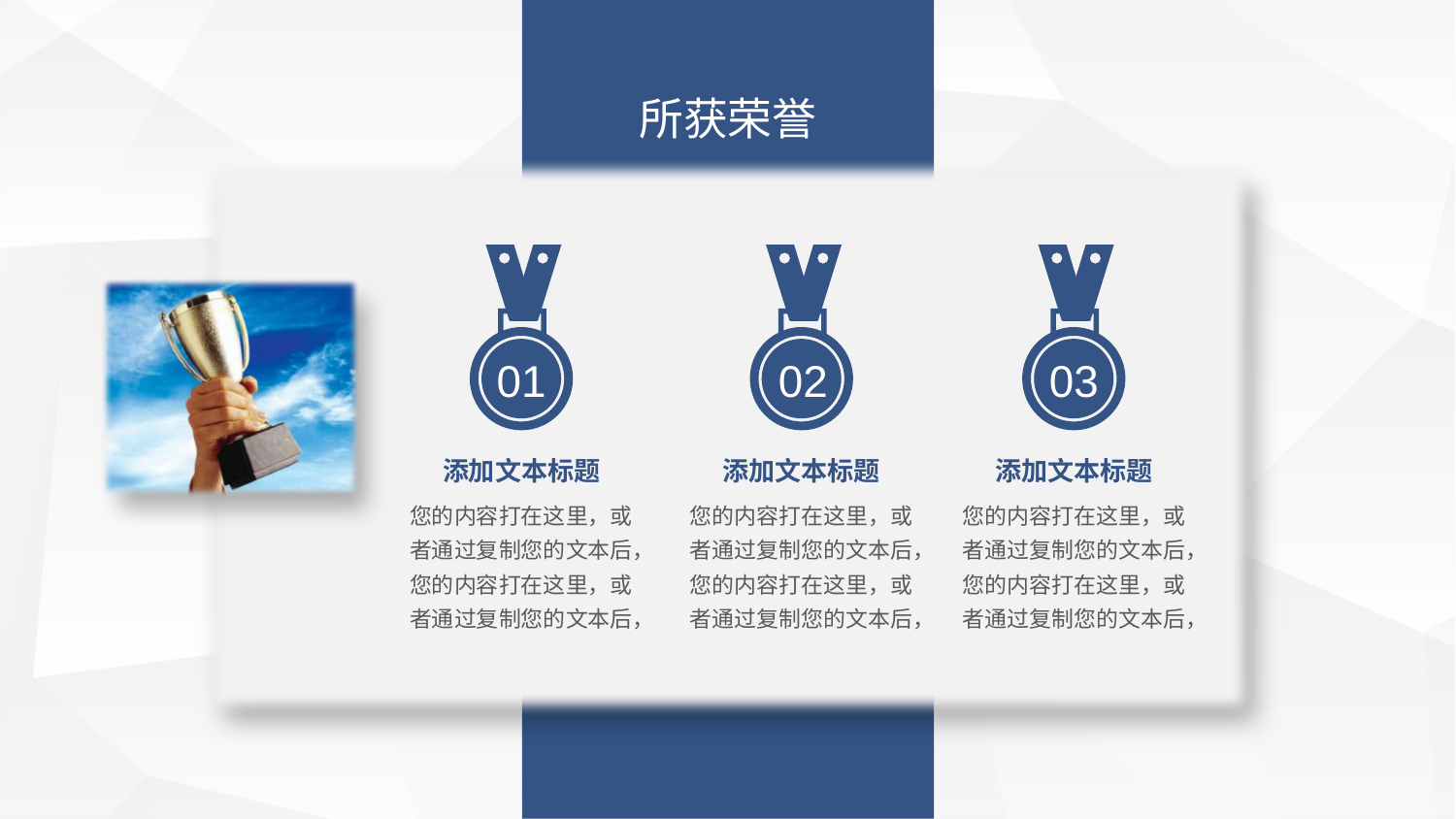

所获荣誉

01
02
03
添加文本标题
添加文本标题
添加文本标题
您的内容打在这里，或者通过复制您的文本后，您的内容打在这里，或者通过复制您的文本后，
您的内容打在这里，或者通过复制您的文本后，您的内容打在这里，或者通过复制您的文本后，
您的内容打在这里，或者通过复制您的文本后，您的内容打在这里，或者通过复制您的文本后，